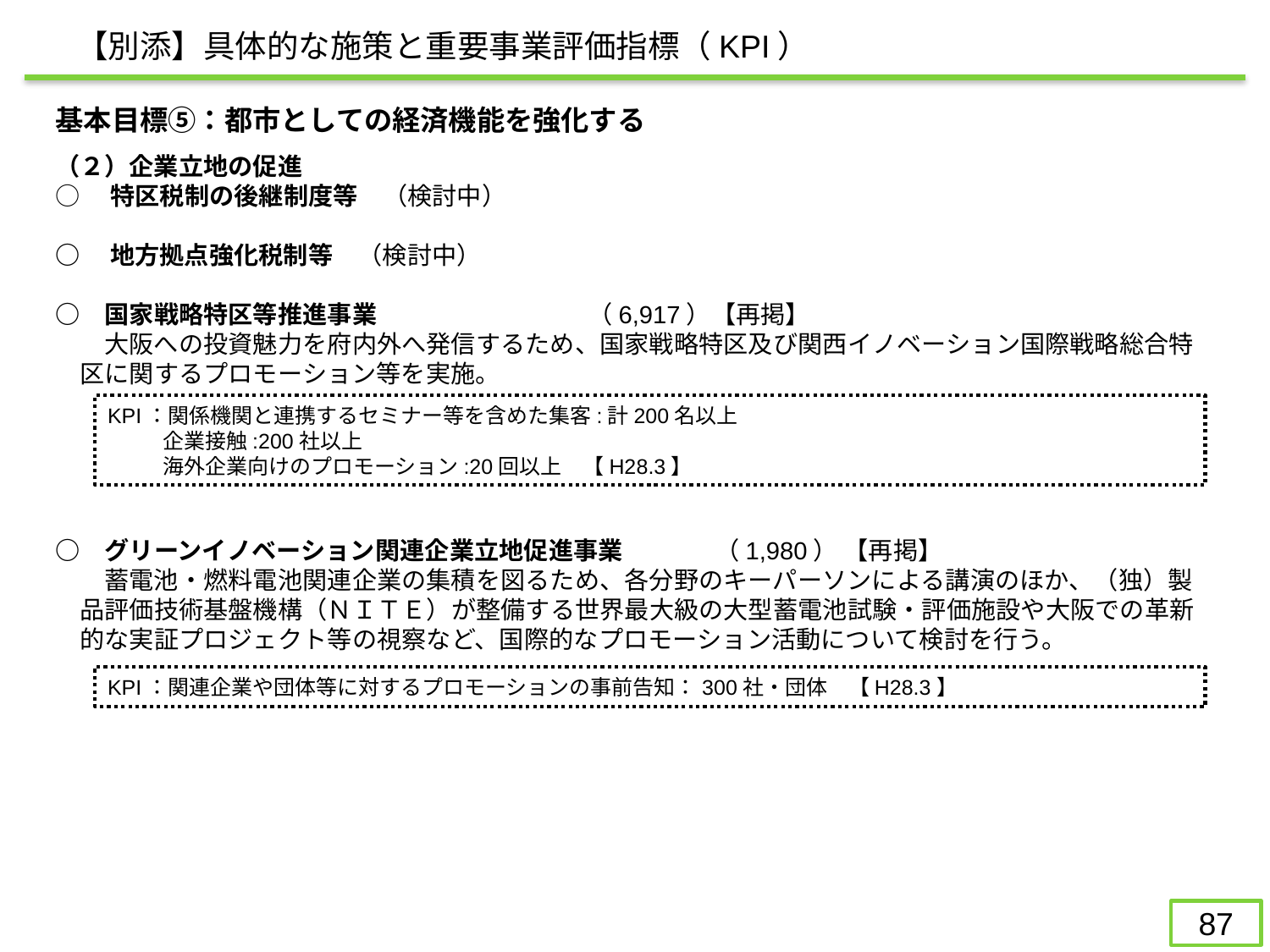

【別添】具体的な施策と重要事業評価指標（KPI）
　基本目標⑤：都市としての経済機能を強化する
（２）企業立地の促進
○　特区税制の後継制度等　（検討中）

○　地方拠点強化税制等　（検討中）

○	　国家戦略特区等推進事業		（6,917）【再掲】
　　大阪への投資魅力を府内外へ発信するため、国家戦略特区及び関西イノベーション国際戦略総合特区に関するプロモーション等を実施。

○	　グリーンイノベーション関連企業立地促進事業	（1,980） 【再掲】
　　蓄電池・燃料電池関連企業の集積を図るため、各分野のキーパーソンによる講演のほか、（独）製品評価技術基盤機構（ＮＩＴＥ）が整備する世界最大級の大型蓄電池試験・評価施設や大阪での革新的な実証プロジェクト等の視察など、国際的なプロモーション活動について検討を行う。

KPI：関係機関と連携するセミナー等を含めた集客:計200名以上
企業接触:200社以上
海外企業向けのプロモーション:20回以上　【H28.3】
KPI：関連企業や団体等に対するプロモーションの事前告知：300社・団体　【H28.3】
87